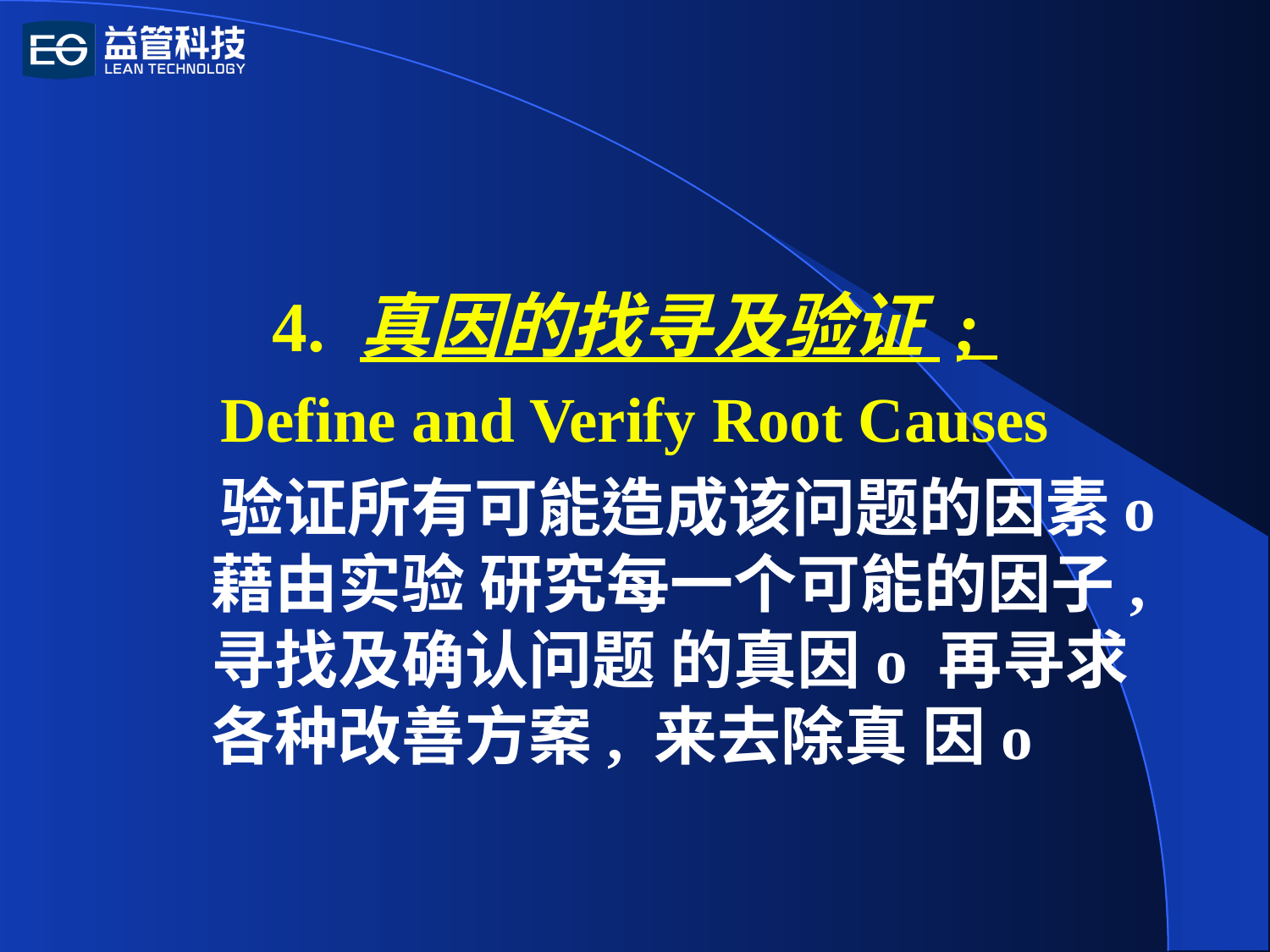

4. 真因的找寻及验证 ;
Define and Verify Root Causes
   验证所有可能造成该问题的因素o 藉由实验 研究每一个可能的因子, 寻找及确认问题 的真因o 再寻求各种改善方案, 来去除真 因o